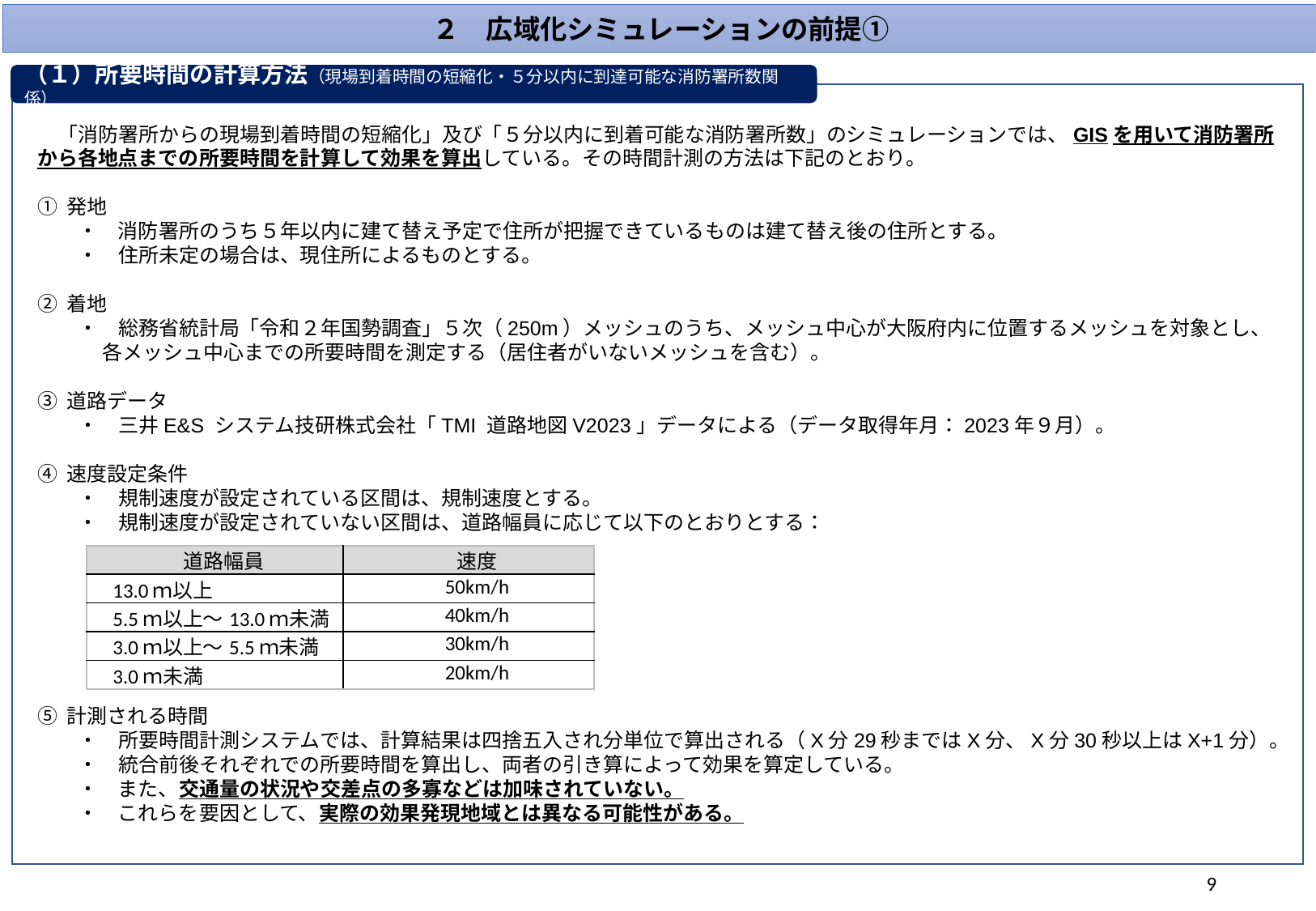

２　広域化シミュレーションの前提①
（１）所要時間の計算方法（現場到着時間の短縮化・５分以内に到達可能な消防署所数関係）

　「消防署所からの現場到着時間の短縮化」及び「５分以内に到着可能な消防署所数」のシミュレーションでは、GISを用いて消防署所から各地点までの所要時間を計算して効果を算出している。その時間計測の方法は下記のとおり。

① 発地
　　・　消防署所のうち５年以内に建て替え予定で住所が把握できているものは建て替え後の住所とする。
　　・　住所未定の場合は、現住所によるものとする。

② 着地
　　・　総務省統計局「令和２年国勢調査」５次（250m）メッシュのうち、メッシュ中心が大阪府内に位置するメッシュを対象とし、
　　　 各メッシュ中心までの所要時間を測定する（居住者がいないメッシュを含む）。

③ 道路データ
　　・　三井E&S システム技研株式会社「TMI 道路地図V2023」データによる（データ取得年月：2023年９月）。

④ 速度設定条件
　　・　規制速度が設定されている区間は、規制速度とする。
　　・　規制速度が設定されていない区間は、道路幅員に応じて以下のとおりとする：

⑤ 計測される時間
　　・　所要時間計測システムでは、計算結果は四捨五入され分単位で算出される（X分29秒まではX分、X分30秒以上はX+1分）。
　　・　統合前後それぞれでの所要時間を算出し、両者の引き算によって効果を算定している。
　　・　また、交通量の状況や交差点の多寡などは加味されていない。
　　・　これらを要因として、実際の効果発現地域とは異なる可能性がある。

| 道路幅員 | 速度 |
| --- | --- |
| 13.0ｍ以上 | 50km/h |
| 5.5ｍ以上～13.0ｍ未満 | 40km/h |
| 3.0ｍ以上～5.5ｍ未満 | 30km/h |
| 3.0ｍ未満 | 20km/h |
9